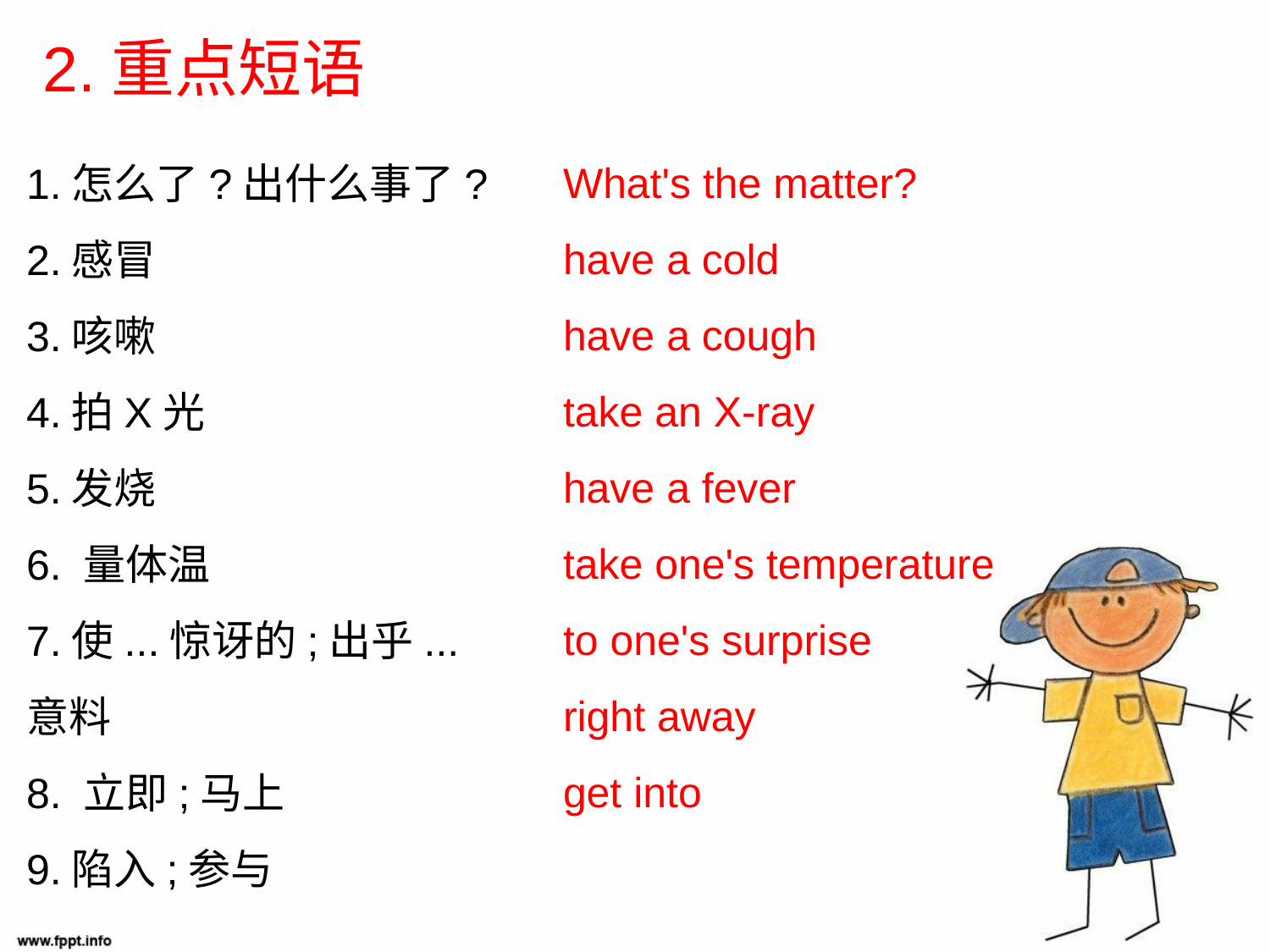

2.重点短语
What's the matter?
have a cold
have a cough
take an X-ray
have a fever
take one's temperature
to one's surprise
right away
get into

1.怎么了?出什么事了?
2.感冒
3.咳嗽
4.拍X光
5.发烧
6. 量体温
7.使...惊讶的;出乎...意料
8. 立即;马上
9.陷入;参与